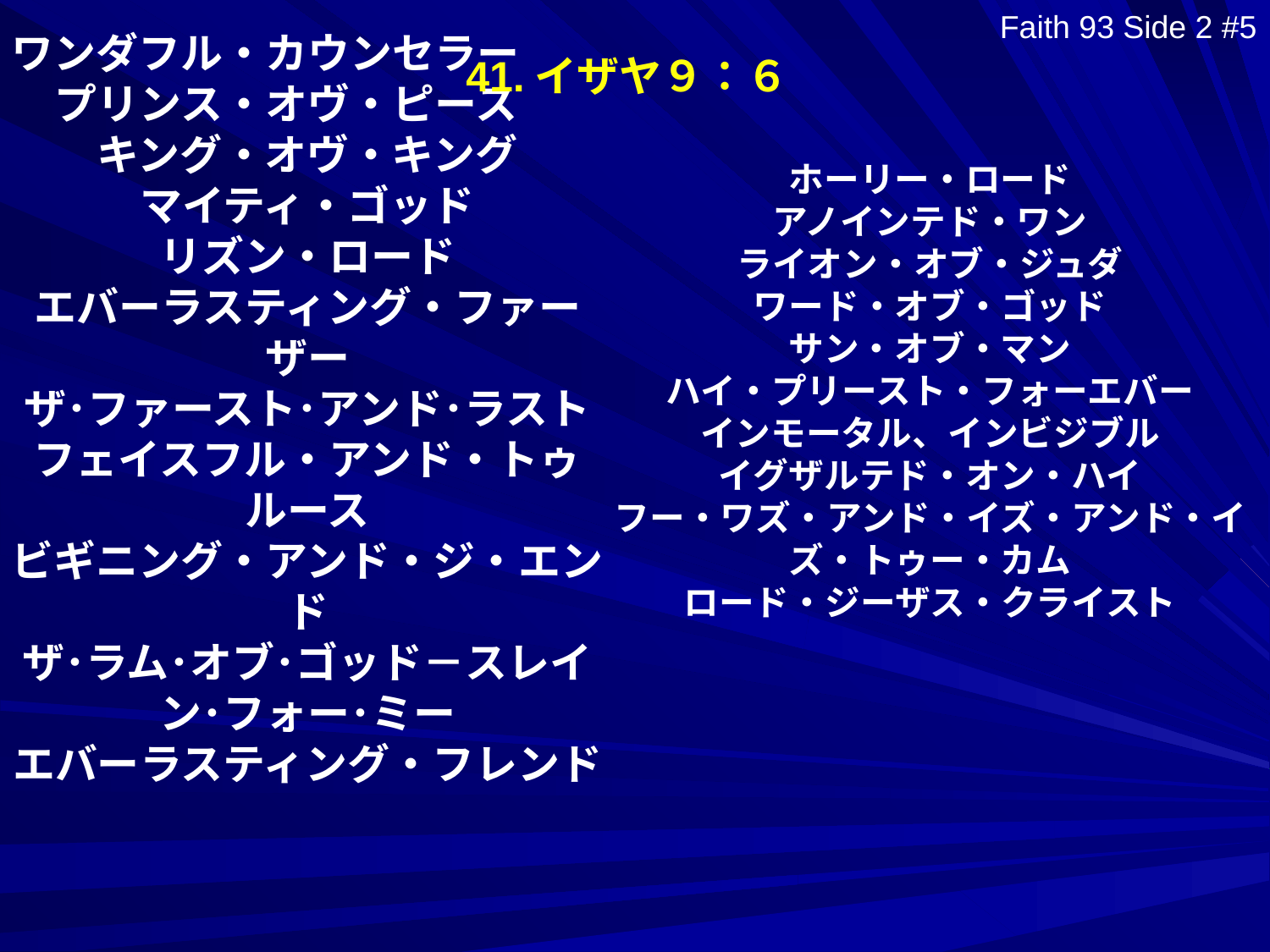

41.イザヤ９：６
Faith 93 Side 2 #5
ワンダフル・カウンセラー
プリンス・オヴ・ピース
キング・オヴ・キング
マイティ・ゴッド
リズン・ロード
エバーラスティング・ファーザー
ザ･ファースト･アンド･ラスト
フェイスフル・アンド・トゥルース
ビギニング・アンド・ジ・エンド
ザ･ラム･オブ･ゴッド－スレイン･フォー･ミー
エバーラスティング・フレンド

ホーリー・ロード
アノインテド・ワン
ライオン・オブ・ジュダ
ワード・オブ・ゴッド
サン・オブ・マン
ハイ・プリースト・フォーエバー
インモータル、インビジブル
イグザルテド・オン・ハイ
フー・ワズ・アンド・イズ・アンド・イズ・トゥー・カム
ロード・ジーザス・クライスト